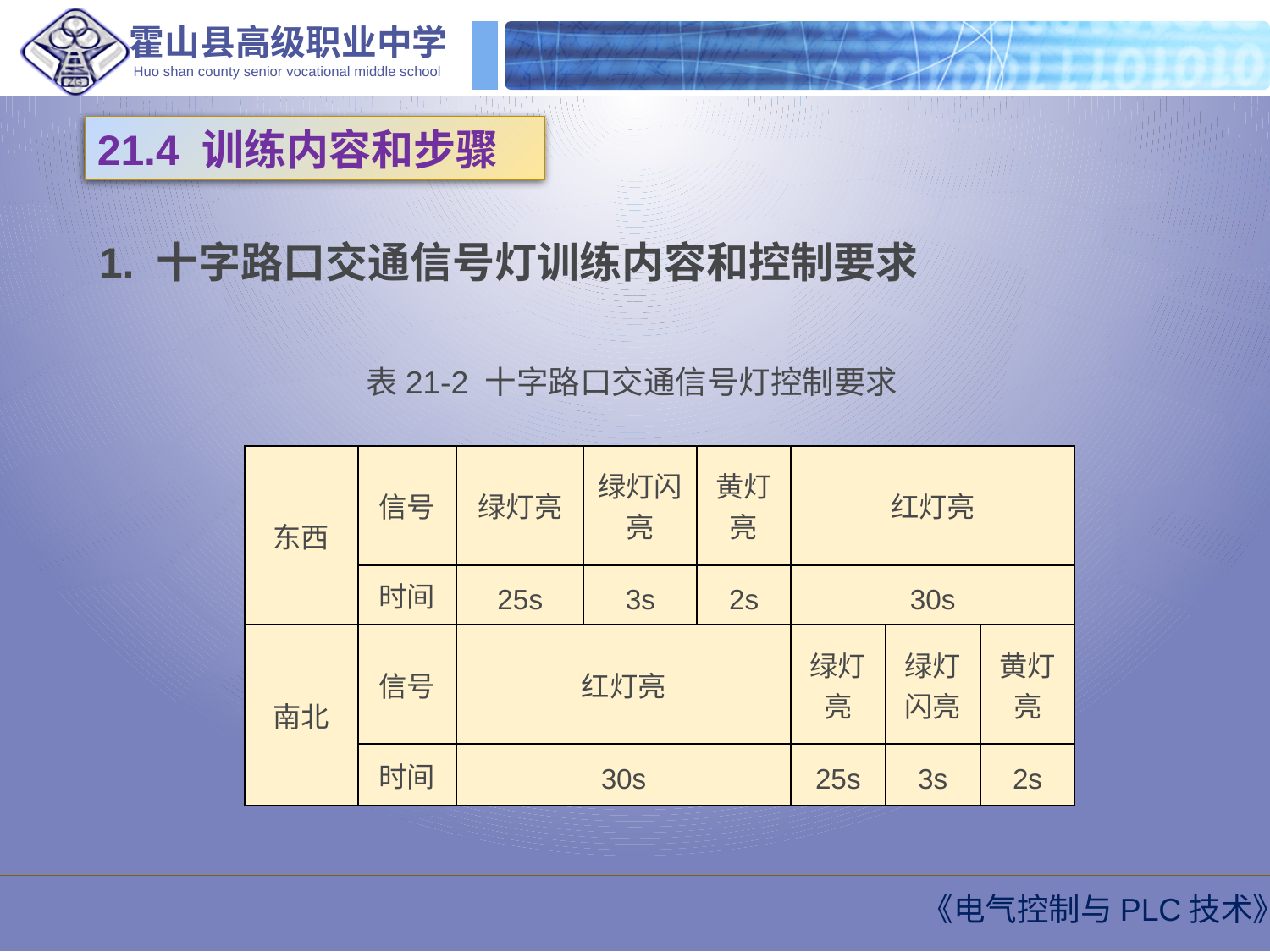

21.4 训练内容和步骤
1. 十字路口交通信号灯训练内容和控制要求
表21-2 十字路口交通信号灯控制要求
| 东西 | 信号 | 绿灯亮 | 绿灯闪亮 | 黄灯亮 | 红灯亮 |  |  |
| --- | --- | --- | --- | --- | --- | --- | --- |
|  | 时间 | 25s | 3s | 2s | 30s |  |  |
| 南北 | 信号 | 红灯亮 |  |  | 绿灯亮 | 绿灯闪亮 | 黄灯亮 |
|  | 时间 | 30s |  |  | 25s | 3s | 2s |